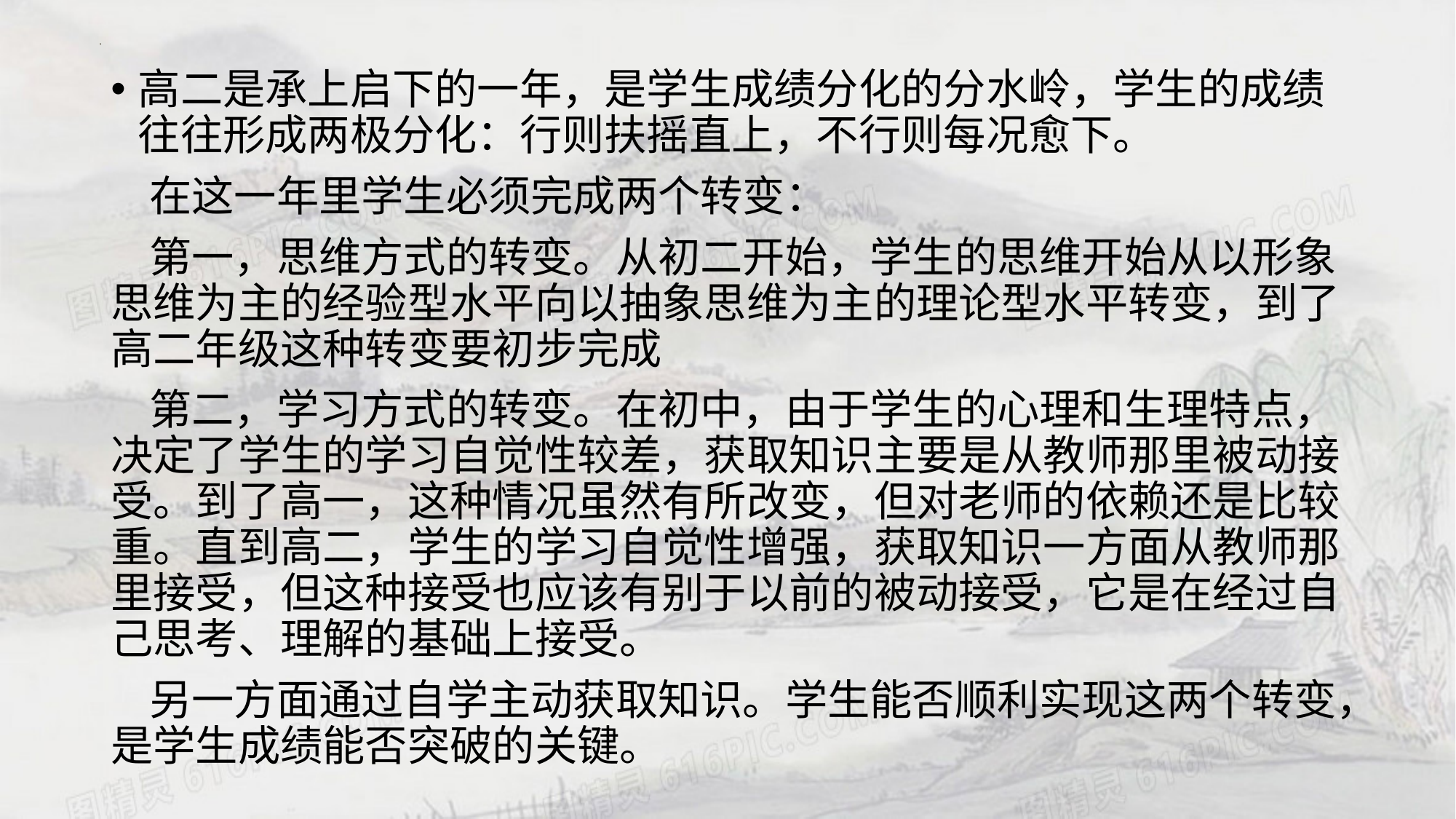

高二是承上启下的一年，是学生成绩分化的分水岭，学生的成绩往往形成两极分化：行则扶摇直上，不行则每况愈下。
   在这一年里学生必须完成两个转变：
   第一，思维方式的转变。从初二开始，学生的思维开始从以形象思维为主的经验型水平向以抽象思维为主的理论型水平转变，到了高二年级这种转变要初步完成
   第二，学习方式的转变。在初中，由于学生的心理和生理特点，决定了学生的学习自觉性较差，获取知识主要是从教师那里被动接受。到了高一，这种情况虽然有所改变，但对老师的依赖还是比较重。直到高二，学生的学习自觉性增强，获取知识一方面从教师那里接受，但这种接受也应该有别于以前的被动接受，它是在经过自己思考、理解的基础上接受。
   另一方面通过自学主动获取知识。学生能否顺利实现这两个转变，是学生成绩能否突破的关键。